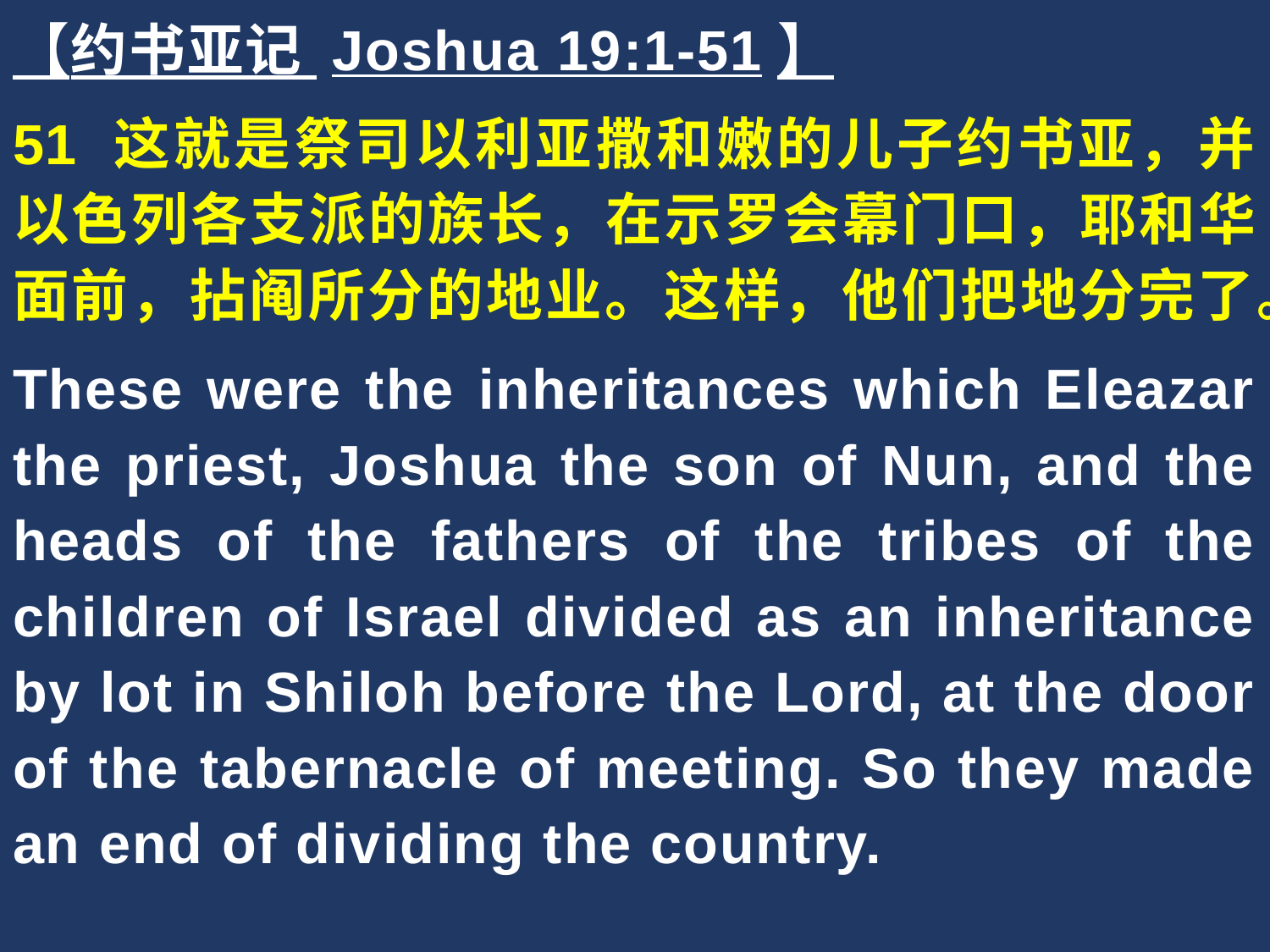

【约书亚记 Joshua 19:1-51】
51 这就是祭司以利亚撒和嫩的儿子约书亚，并以色列各支派的族长，在示罗会幕门口，耶和华面前，拈阄所分的地业。这样，他们把地分完了。
These were the inheritances which Eleazar the priest, Joshua the son of Nun, and the heads of the fathers of the tribes of the children of Israel divided as an inheritance by lot in Shiloh before the Lord, at the door of the tabernacle of meeting. So they made an end of dividing the country.